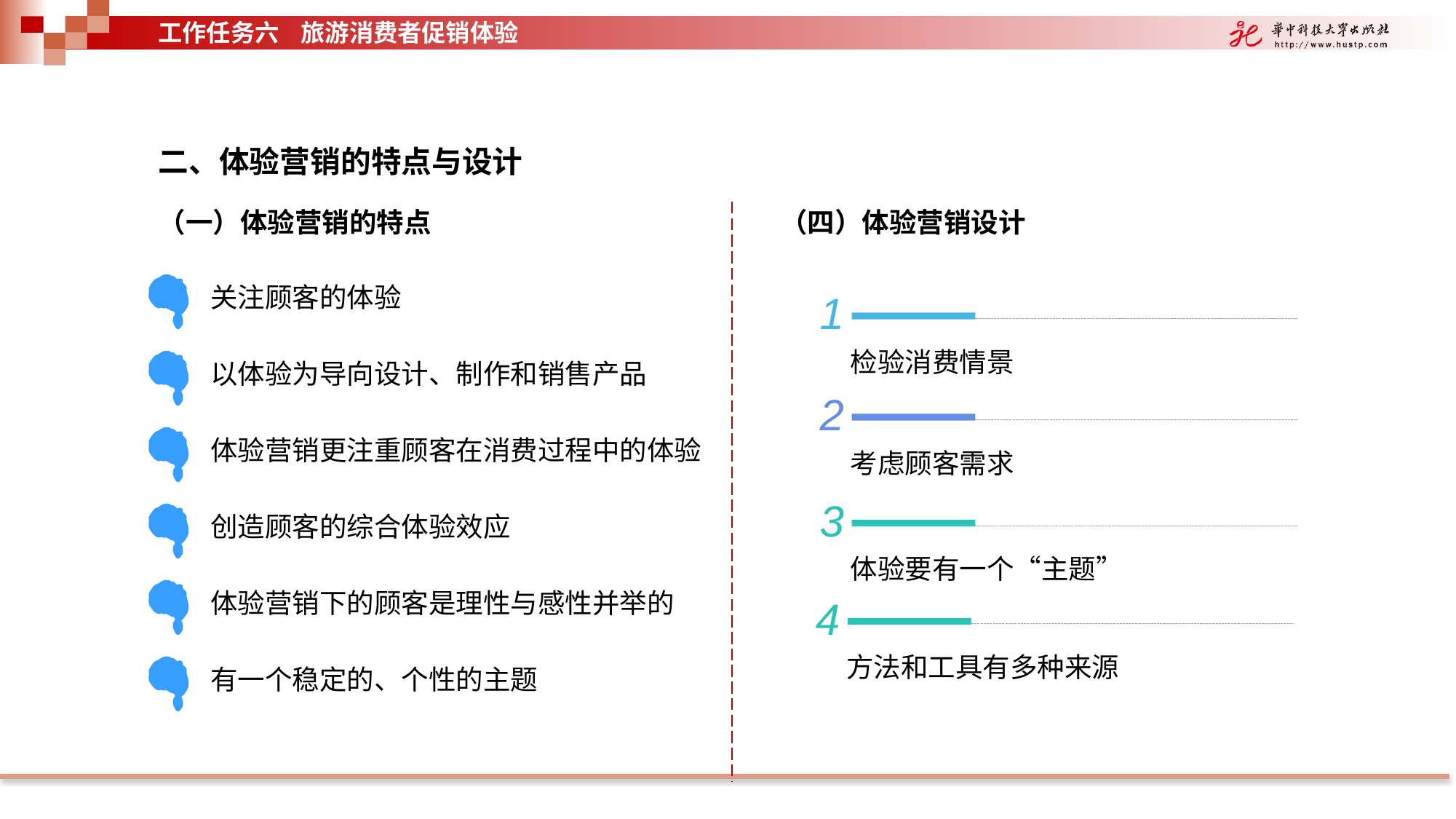

工作任务六    旅游消费者促销体验
二、体验营销的特点与设计
（一）体验营销的特点
（四）体验营销设计
1
关注顾客的体验

检验消费情景
以体验为导向设计、制作和销售产品

2

体验营销更注重顾客在消费过程中的体验

考虑顾客需求
3
创造顾客的综合体验效应

体验要有一个“主题”
4
体验营销下的顾客是理性与感性并举的

方法和工具有多种来源
有一个稳定的、个性的主题